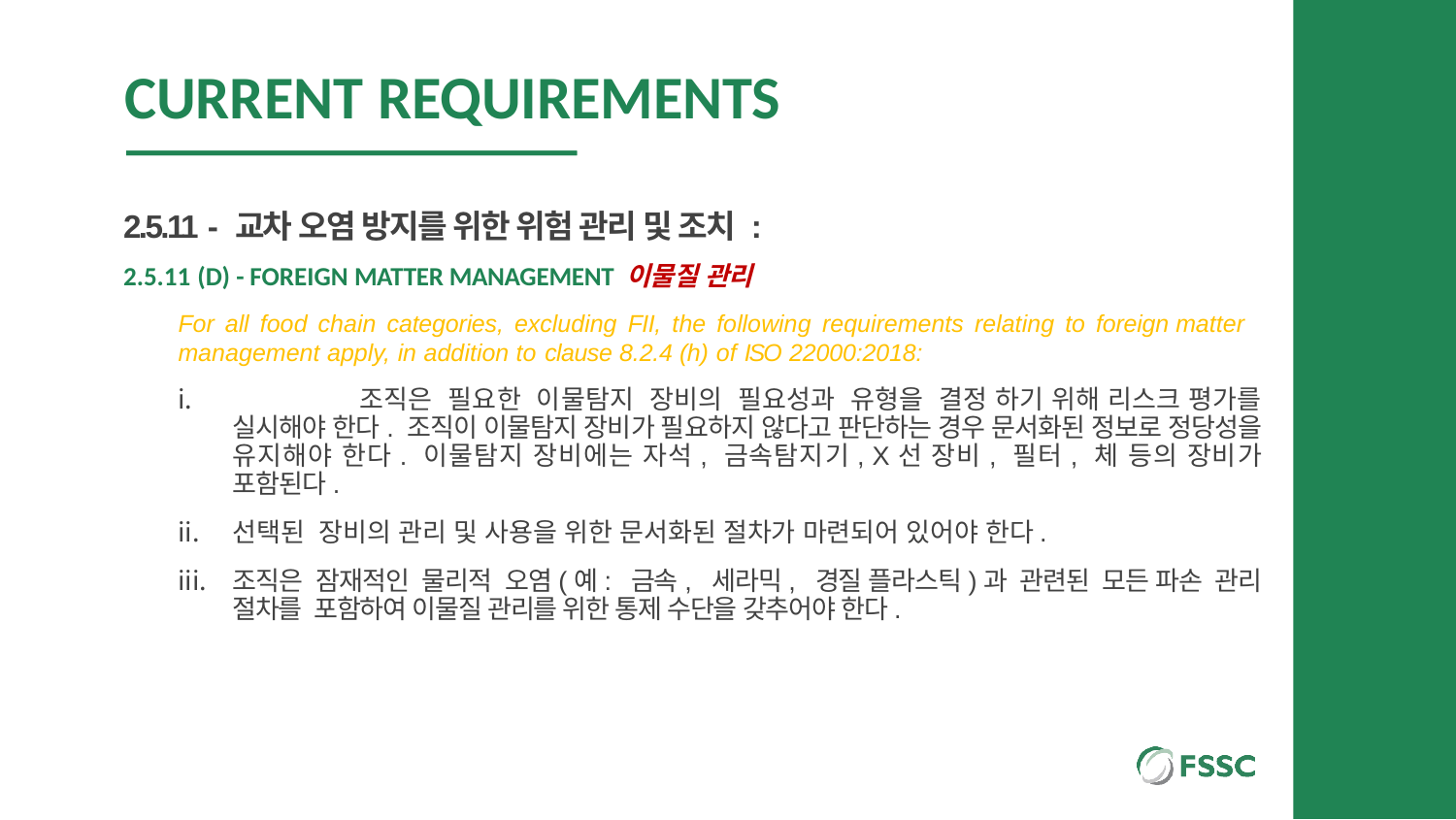

# CURRENT REQUIREMENTS
2.5.11 - 교차 오염 방지를 위한 위험 관리 및 조치 :
2.5.11 (D) - FOREIGN MATTER MANAGEMENT 이물질 관리
For all food chain categories, excluding FII, the following requirements relating to foreign matter management apply, in addition to clause 8.2.4 (h) of ISO 22000:2018:
	 조직은  필요한  이물탐지  장비의  필요성과  유형을  결정 하기 위해 리스크 평가를 실시해야 한다. 조직이 이물탐지 장비가 필요하지 않다고 판단하는 경우 문서화된 정보로 정당성을 유지해야 한다. 이물탐지 장비에는 자석, 금속탐지기, X선 장비, 필터, 체 등의 장비가 포함된다.
선택된  장비의 관리 및 사용을 위한 문서화된 절차가 마련되어 있어야 한다.
조직은  잠재적인  물리적  오염(예:  금속,  세라믹,  경질 플라스틱)과  관련된  모든 파손  관리 절차를  포함하여 이물질 관리를 위한 통제 수단을 갖추어야 한다.